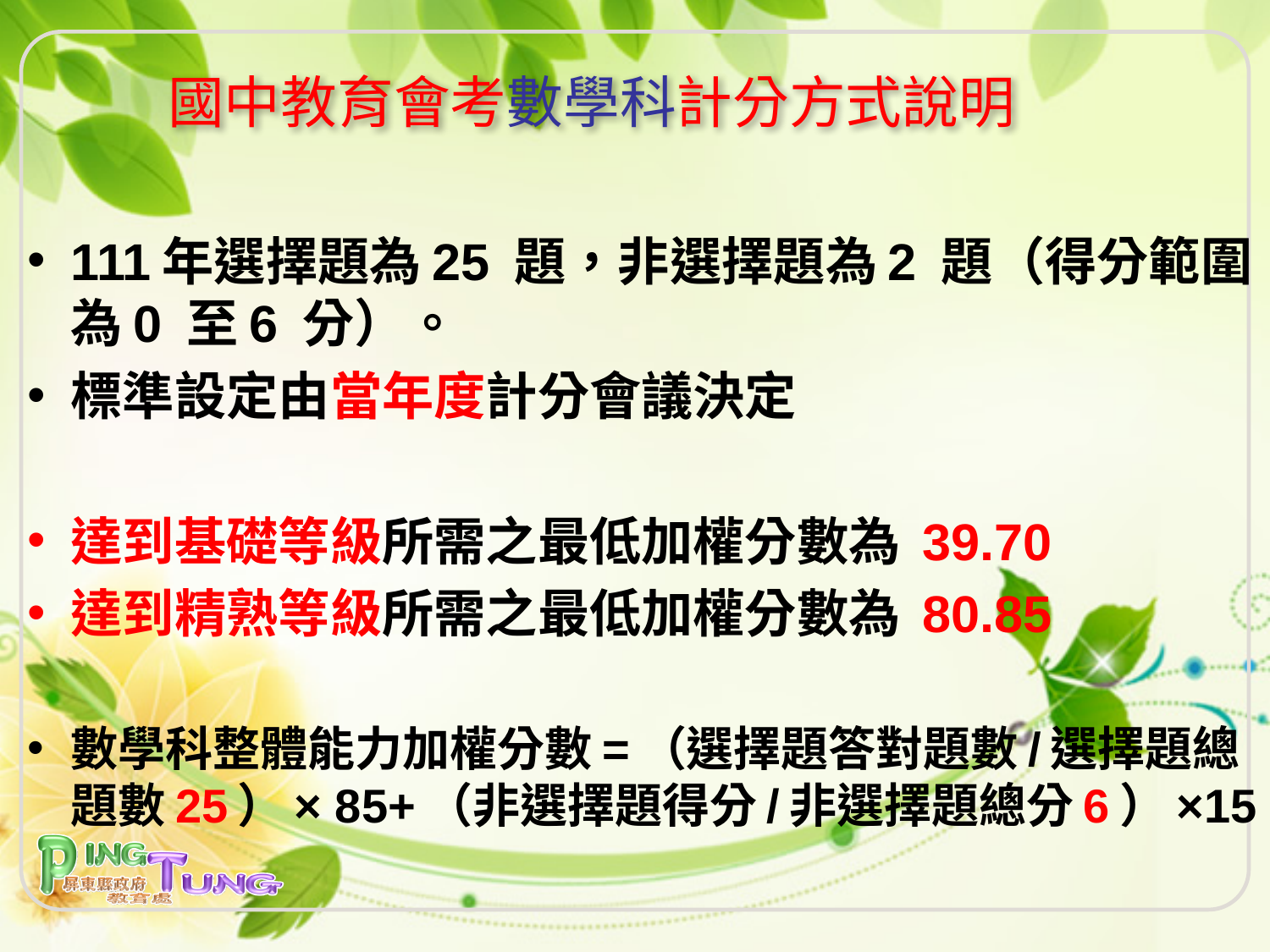

# 國中教育會考數學科計分方式說明
111年選擇題為25 題，非選擇題為2 題（得分範圍為0 至6 分）。
標準設定由當年度計分會議決定

達到基礎等級所需之最低加權分數為 39.70
達到精熟等級所需之最低加權分數為 80.85

數學科整體能力加權分數=（選擇題答對題數/選擇題總題數25）× 85+（非選擇題得分/非選擇題總分6）×15